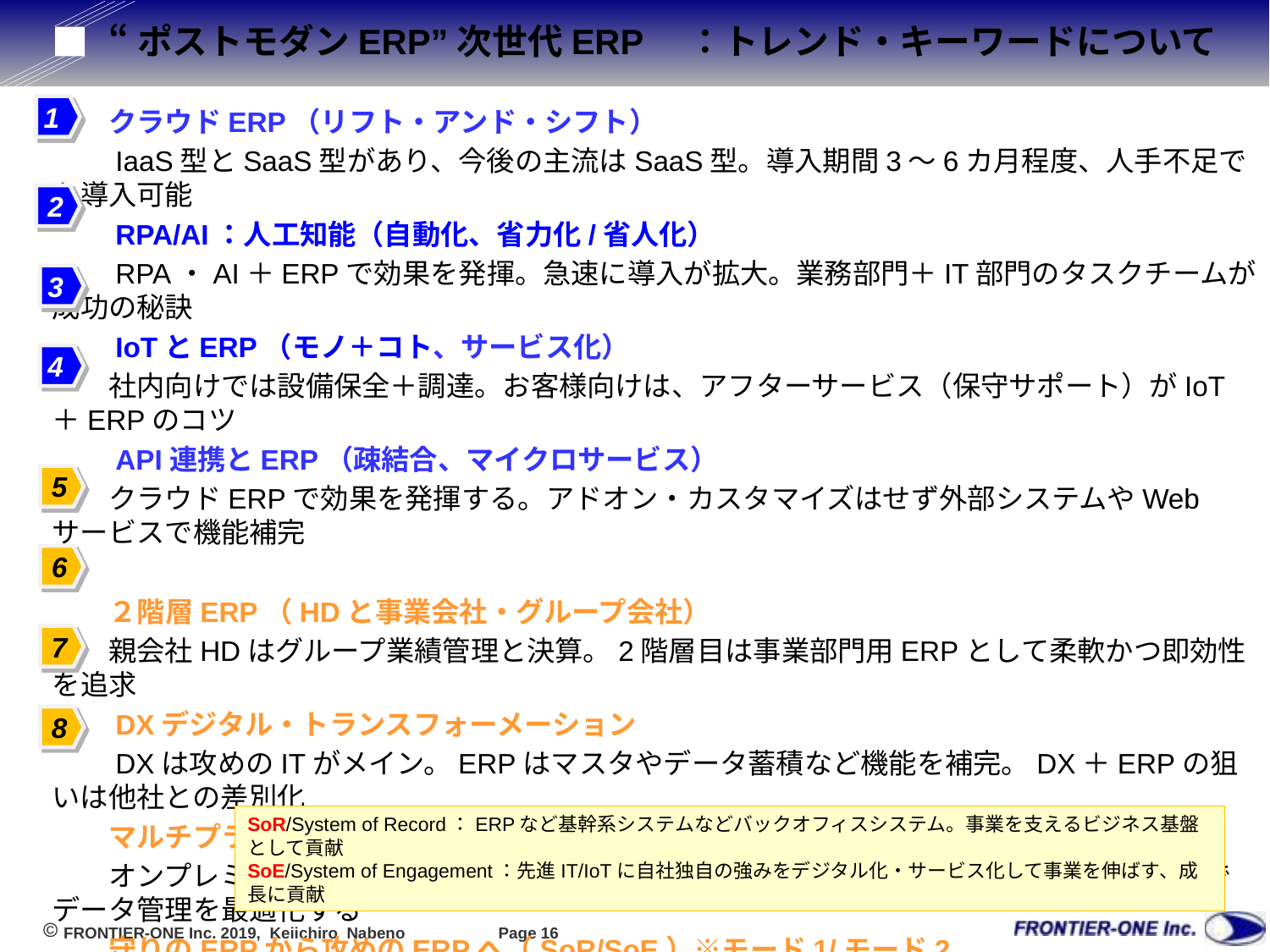

# “ポストモダンERP”次世代ERP　：トレンド・キーワードについて
1
　　クラウドERP（リフト・アンド・シフト）
　　IaaS型とSaaS型があり、今後の主流はSaaS型。導入期間3～6カ月程度、人手不足でも導入可能
　　RPA/AI：人工知能（自動化、省力化/省人化）
　　RPA・AI＋ERPで効果を発揮。急速に導入が拡大。業務部門＋IT部門のタスクチームが成功の秘訣
　　IoTとERP（モノ＋コト、サービス化）
　　社内向けでは設備保全＋調達。お客様向けは、アフターサービス（保守サポート）がIoT＋ERPのコツ
　　API連携とERP（疎結合、マイクロサービス）
　　クラウドERPで効果を発揮する。アドオン・カスタマイズはせず外部システムやWebサービスで機能補完

　　２階層ERP（HDと事業会社・グループ会社）
　　親会社HDはグループ業績管理と決算。2階層目は事業部門用ERPとして柔軟かつ即効性を追求
　　DXデジタル・トランスフォーメーション
　　DXは攻めのITがメイン。ERPはマスタやデータ蓄積など機能を補完。DX＋ERPの狙いは他社との差別化
　　マルチプラットフォーム＆マルチアプリケーション
　　オンプレミス＆クラウドのマルチプラットフォーム戦略。プラットフォームを絞ることでデータ管理を最適化する
　　守りのERPから攻めのERPへ（SoR/SoE）※モード1/モード2
　　サブスクリプション/リカーリングなどビジネスモデルに対応した、攻めのIT（SoE）を実現する次世代ERP
2
3
4
5
6
7
8
SoR/System of Record：ERPなど基幹系システムなどバックオフィスシステム。事業を支えるビジネス基盤として貢献
SoE/System of Engagement：先進IT/IoTに自社独自の強みをデジタル化・サービス化して事業を伸ばす、成長に貢献